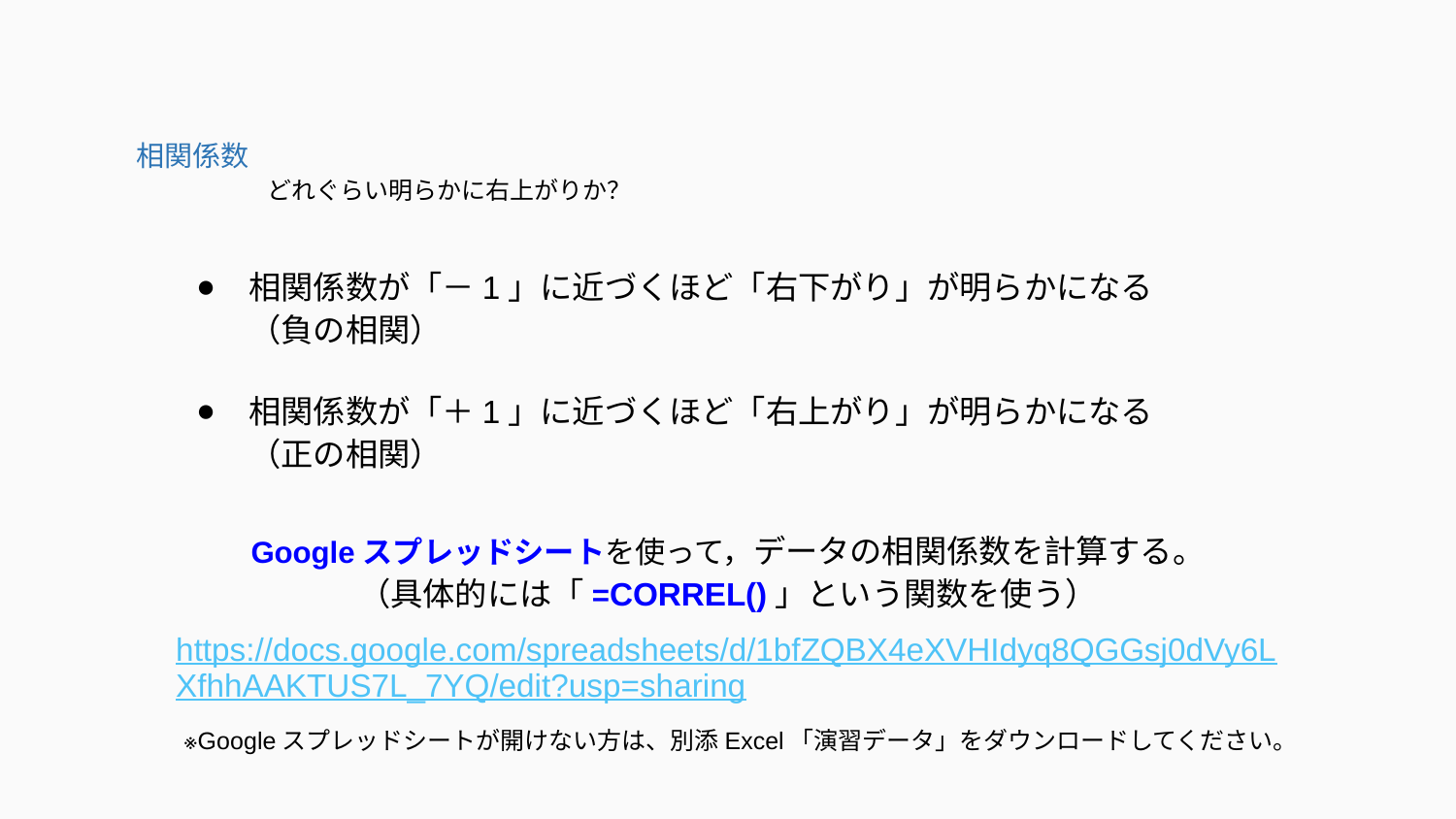

相関係数
どれぐらい明らかに右上がりか？
相関係数が「－1」に近づくほど「右下がり」が明らかになる
（負の相関）
相関係数が「＋1」に近づくほど「右上がり」が明らかになる
（正の相関）
Googleスプレッドシートを使って，データの相関係数を計算する。
（具体的には「=CORREL()」という関数を使う）
https://docs.google.com/spreadsheets/d/1bfZQBX4eXVHIdyq8QGGsj0dVy6LXfhhAAKTUS7L_7YQ/edit?usp=sharing
※Googleスプレッドシートが開けない方は、別添Excel「演習データ」をダウンロードしてください。